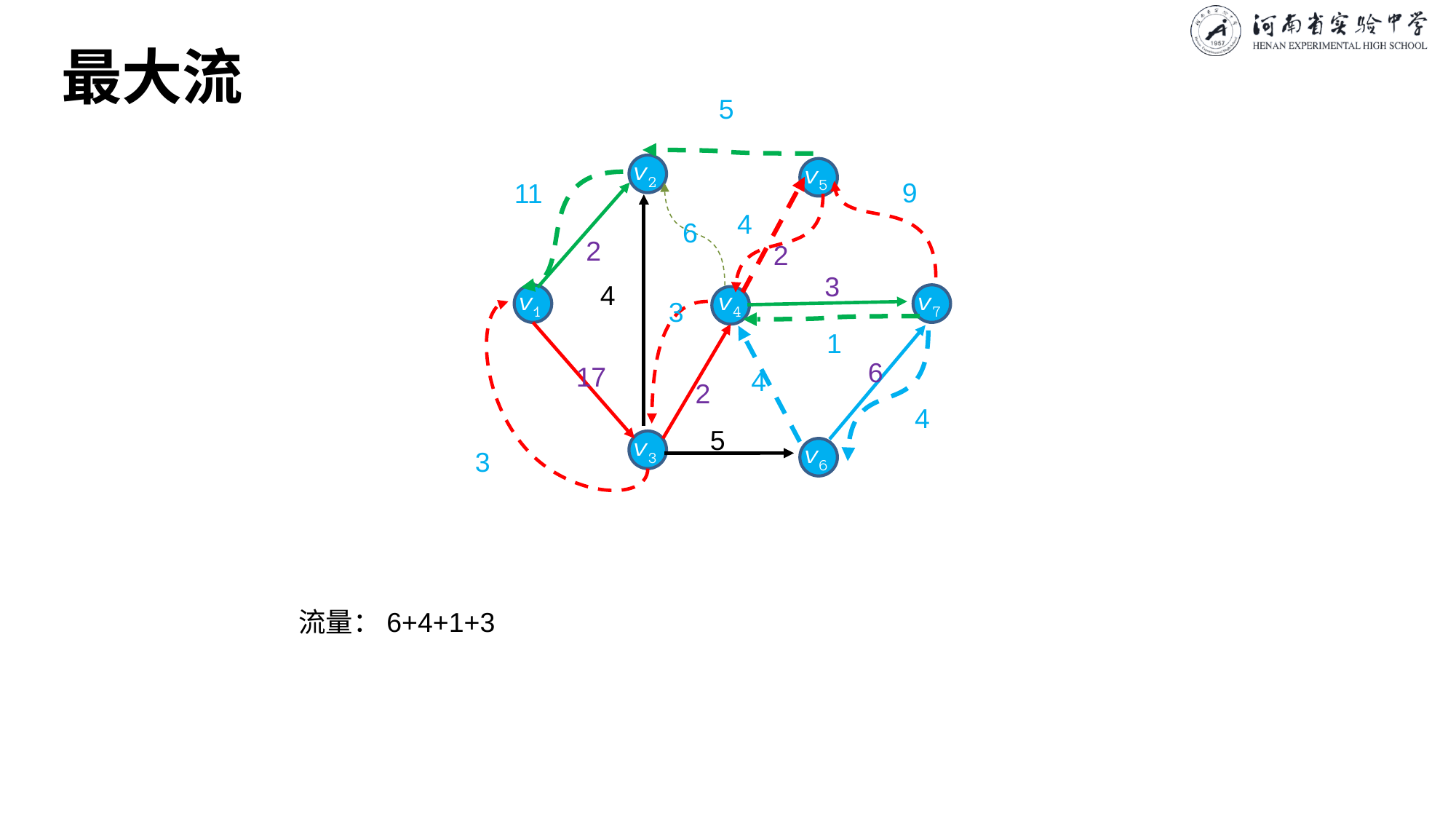

# 最大流
5
v2
v5

9
11
4
6
2
2
3
4
v1
v4
v7

3
1
6
17
4
2
4
5
v3

v6

3
流量：6+4+1+3